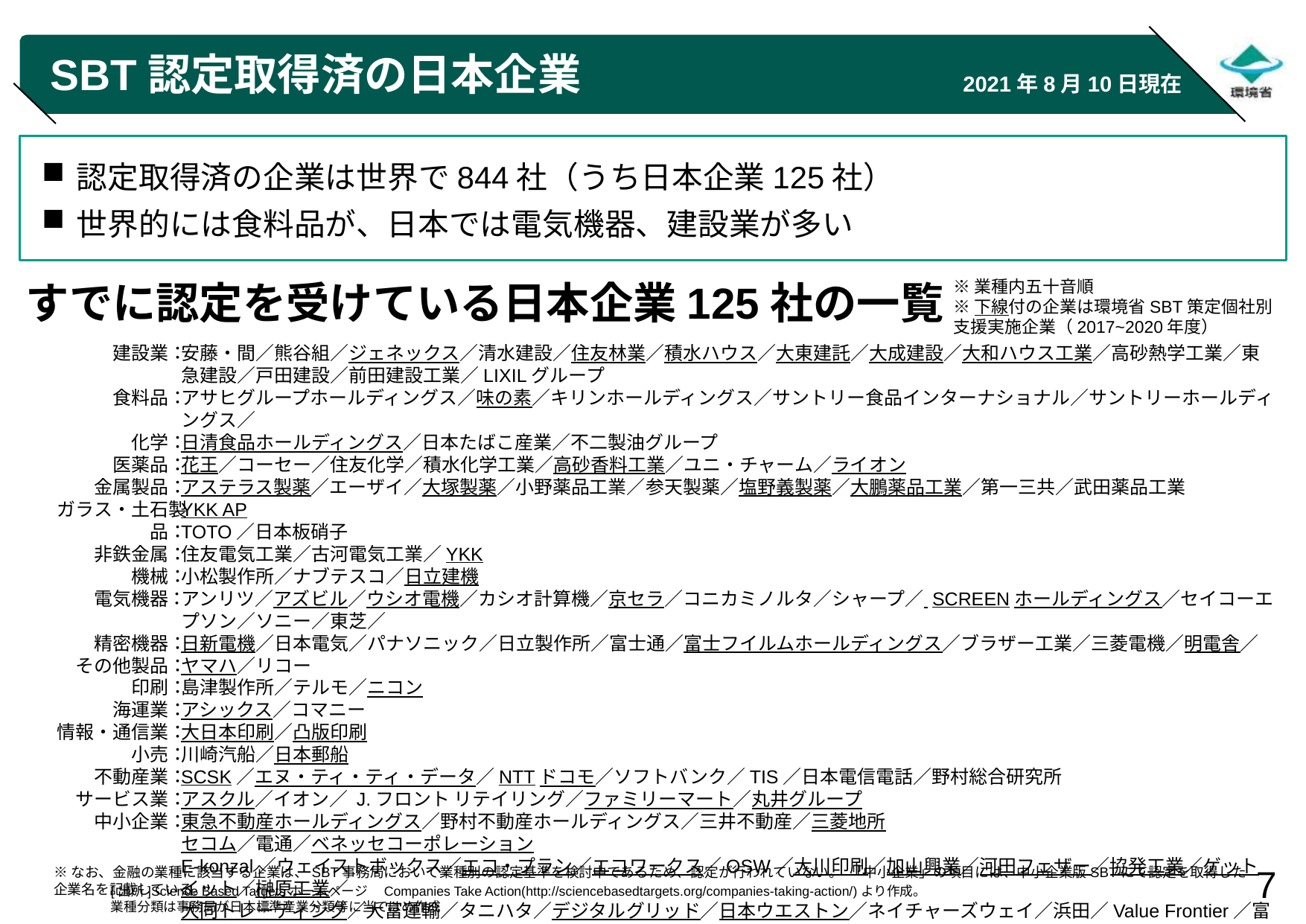

# SBT認定取得済の日本企業
2021年8月10日現在
認定取得済の企業は世界で844社（うち日本企業125社）
世界的には食料品が、日本では電気機器、建設業が多い
すでに認定を受けている日本企業125社の一覧
※業種内五十音順
※下線付の企業は環境省SBT策定個社別
支援実施企業（2017~2020年度）
建設業：

食料品：

化学：
医薬品：
金属製品：
ガラス・土石製品：
非鉄金属：
機械：
電気機器：

精密機器：
その他製品：
印刷：
海運業：
情報・通信業：
小売：
不動産業：
サービス業：
中小企業：
安藤・間／熊谷組／ジェネックス／清水建設／住友林業／積水ハウス／大東建託／大成建設／大和ハウス工業／高砂熱学工業／東急建設／戸田建設／前田建設工業／LIXILグループ
アサヒグループホールディングス／味の素／キリンホールディングス／サントリー食品インターナショナル／サントリーホールディングス／
日清食品ホールディングス／日本たばこ産業／不二製油グループ
花王／コーセー／住友化学／積水化学工業／高砂香料工業／ユニ・チャーム／ライオン
アステラス製薬／エーザイ／大塚製薬／小野薬品工業／参天製薬／塩野義製薬／大鵬薬品工業／第一三共／武田薬品工業
YKK AP
TOTO／日本板硝子
住友電気工業／古河電気工業／YKK
小松製作所／ナブテスコ／日立建機
アンリツ／アズビル／ウシオ電機／カシオ計算機／京セラ／コニカミノルタ／シャープ／ SCREENホールディングス／セイコーエプソン／ソニー／東芝／
日新電機／日本電気／パナソニック／日立製作所／富士通／富士フイルムホールディングス／ブラザー工業／三菱電機／明電舎／ヤマハ／リコー
島津製作所／テルモ／ニコン
アシックス／コマニー
大日本印刷／凸版印刷
川崎汽船／日本郵船
SCSK／エヌ・ティ・ティ・データ／NTTドコモ／ソフトバンク／TIS／日本電信電話／野村総合研究所
アスクル／イオン／ J.フロント リテイリング／ファミリーマート／丸井グループ
東急不動産ホールディングス／野村不動産ホールディングス／三井不動産／三菱地所
セコム／電通／ベネッセコーポレーション
E-konzal／ウェイストボックス／エコ・プラン／エコワークス／OSW／大川印刷／加山興業／河田フェザー／協発工業／ゲットイット／榊原工業／
大同トレーディング／大富運輸／タニハタ／デジタルグリッド／日本ウエストン／ネイチャーズウェイ／浜田／Value Frontier／富士凸版印刷／
まち未来製作所／水上印刷／都田建設／八洲建設／ユタコロジー／りさいくるinn京都／リマテックホールディングス／レックス
※なお、金融の業種に該当する企業は、SBT事務局において業種別の認定基準を検討中であるため、認定が行われていない。  「中小企業」の項目には、中小企業版SBTにて認定を取得した企業名を記載している。
[出所]Science Based Targetsホームページ　Companies Take Action(http://sciencebasedtargets.org/companies-taking-action/)より作成。
業種分類は事務局が日本標準産業分類等に当てはめ作成